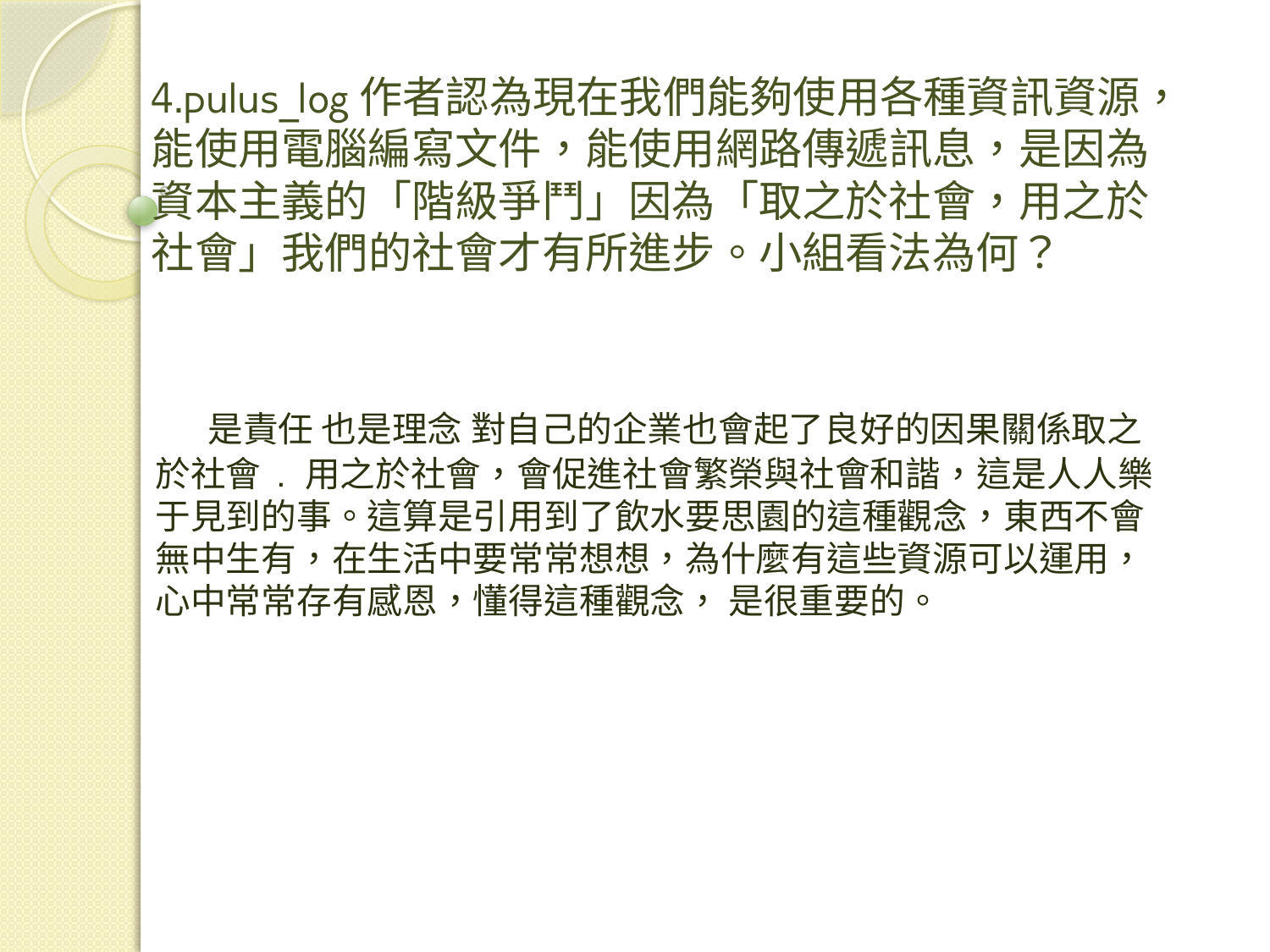

# 4.pulus_log作者認為現在我們能夠使用各種資訊資源，能使用電腦編寫文件，能使用網路傳遞訊息，是因為資本主義的「階級爭鬥」因為「取之於社會，用之於社會」我們的社會才有所進步。小組看法為何？
    是責任 也是理念 對自己的企業也會起了良好的因果關係取之於社會 . 用之於社會，會促進社會繁榮與社會和諧，這是人人樂于見到的事。這算是引用到了飲水要思園的這種觀念，東西不會無中生有，在生活中要常常想想，為什麼有這些資源可以運用，心中常常存有感恩，懂得這種觀念， 是很重要的。